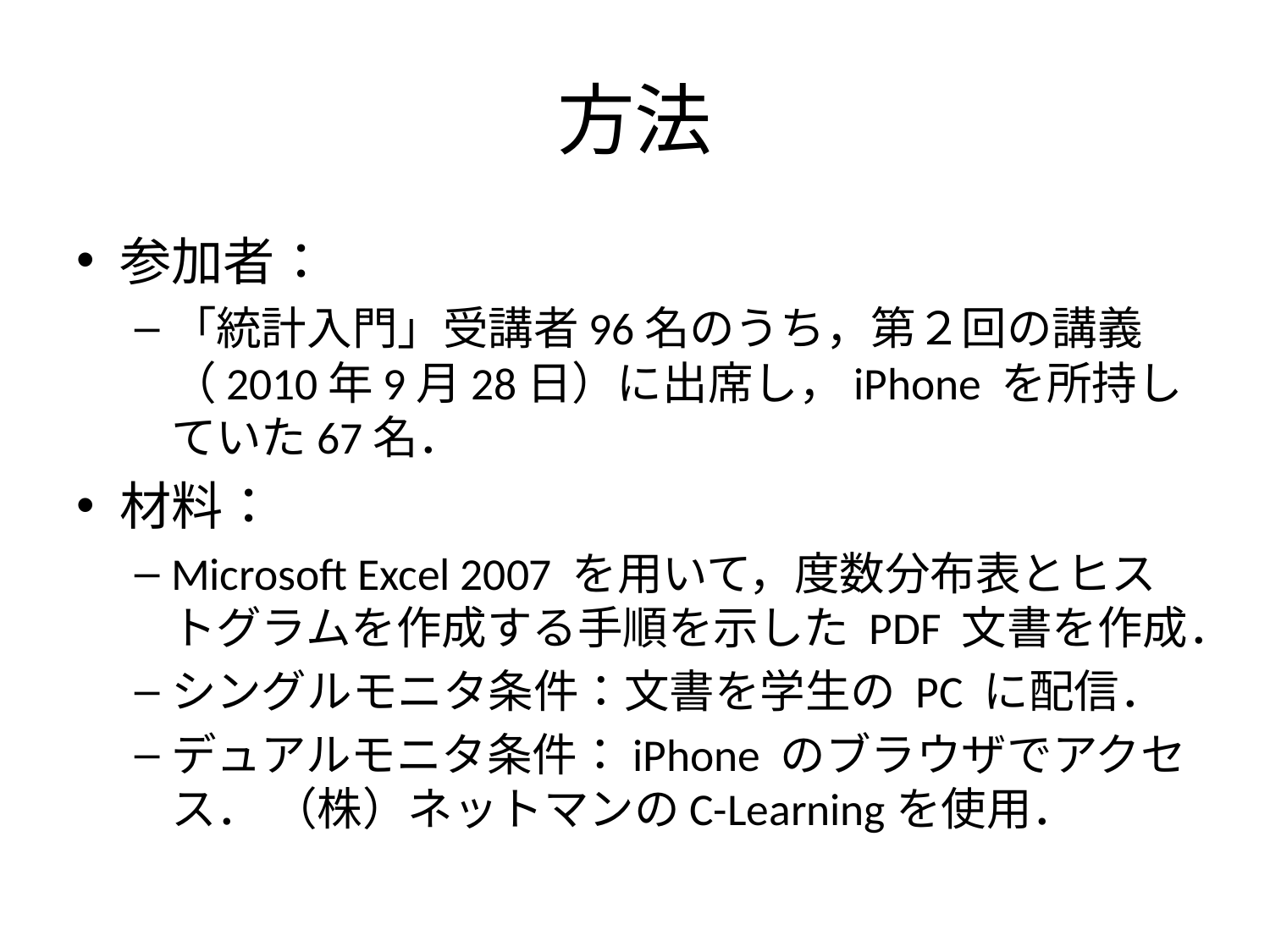

# 方法
参加者：
「統計入門」受講者96名のうち，第２回の講義（2010年9月28日）に出席し，iPhone を所持していた67名．
材料：
Microsoft Excel 2007 を用いて，度数分布表とヒストグラムを作成する手順を示した PDF 文書を作成．
シングルモニタ条件：文書を学生の PC に配信．
デュアルモニタ条件：iPhone のブラウザでアクセス． （株）ネットマンのC-Learningを使用．